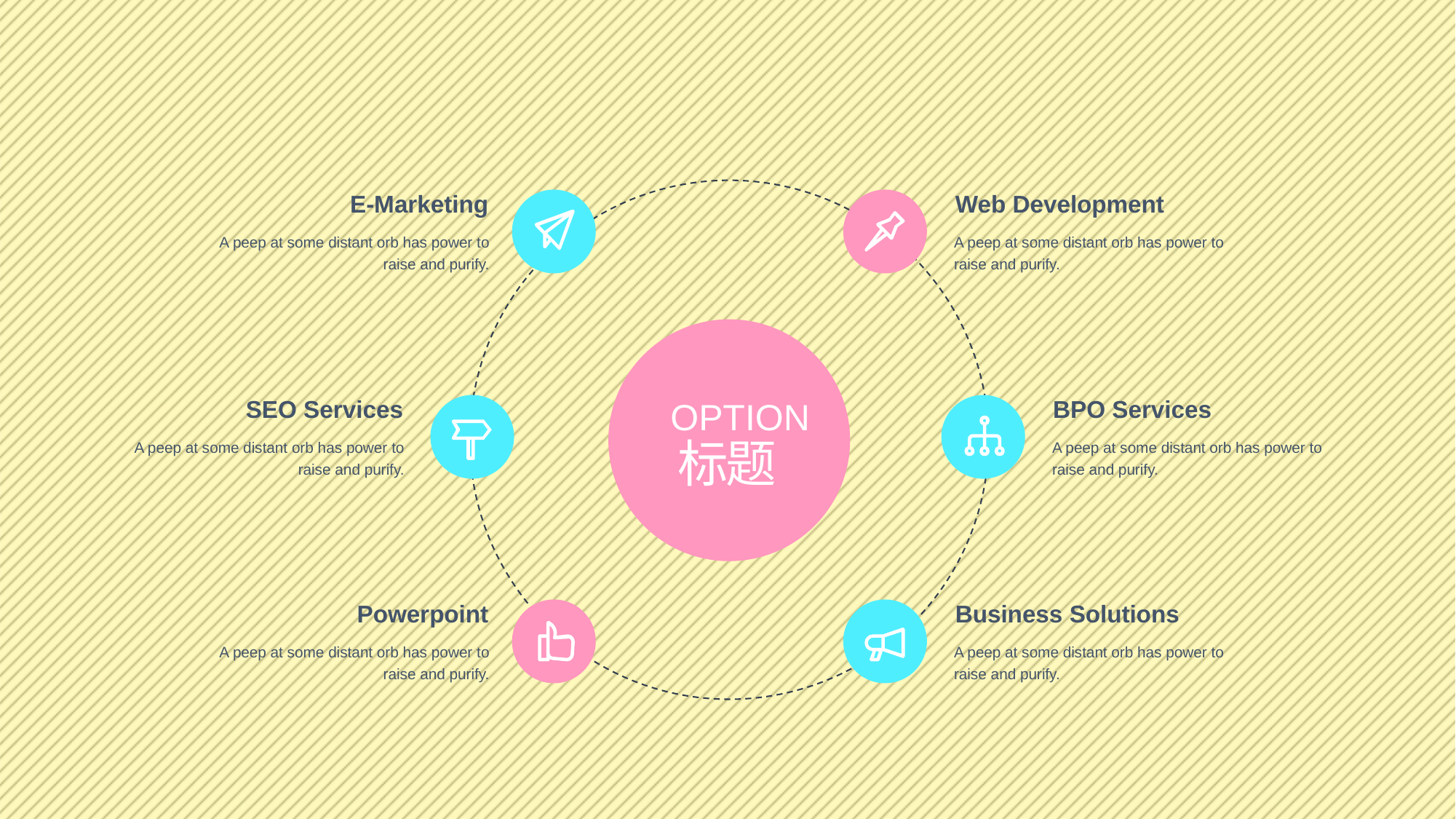

E-Marketing
Web Development

A peep at some distant orb has power to raise and purify.
A peep at some distant orb has power to raise and purify.

SEO Services
BPO Services
OPTION

标题

A peep at some distant orb has power to raise and purify.
A peep at some distant orb has power to raise and purify.
Powerpoint
Business Solutions

A peep at some distant orb has power to raise and purify.
A peep at some distant orb has power to raise and purify.